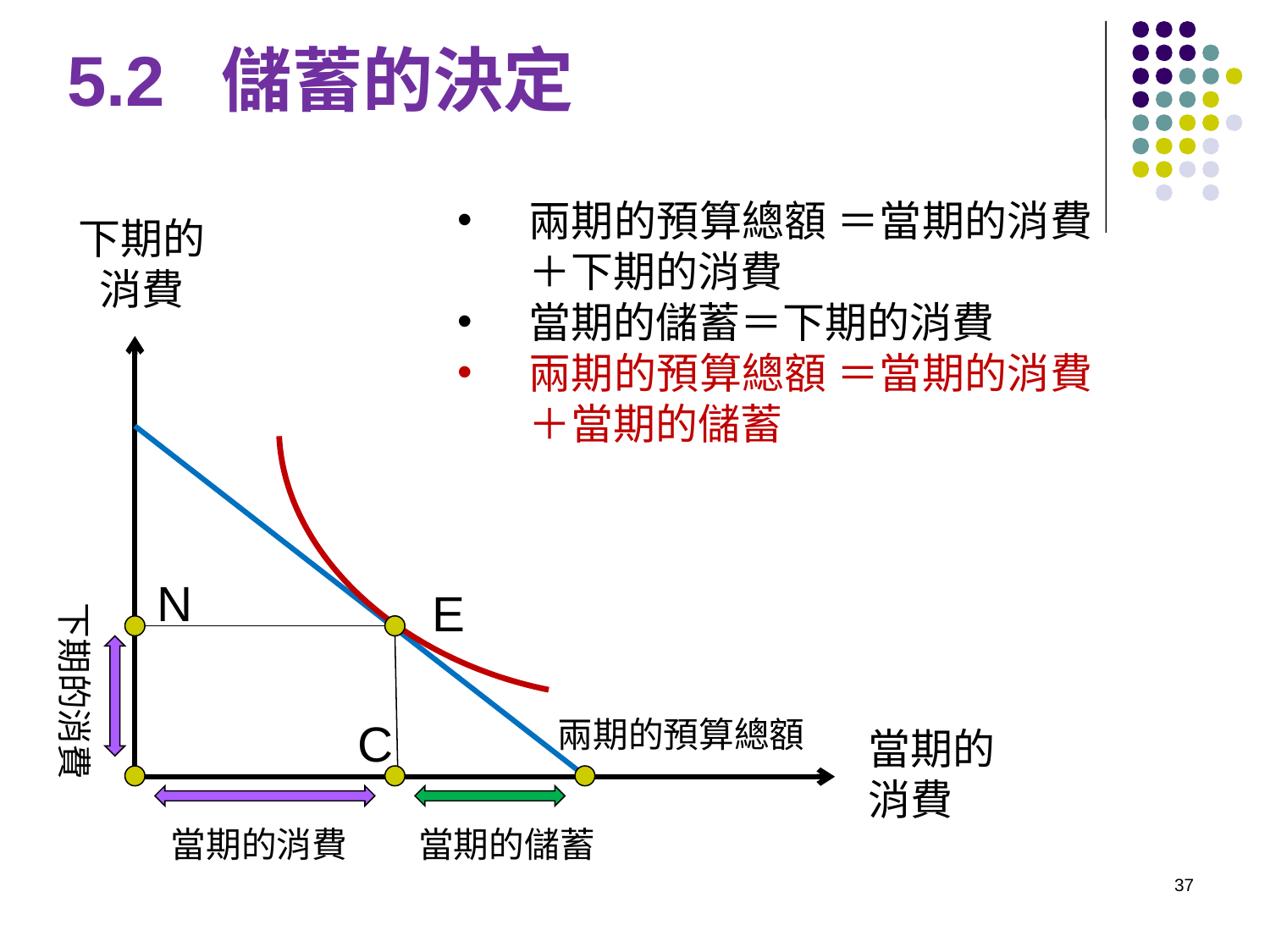

5.2  儲蓄的決定

兩期的預算總額 ＝當期的消費 ＋下期的消費
當期的儲蓄＝下期的消費
兩期的預算總額 ＝當期的消費 ＋當期的儲蓄
下期的
消費

N
E
下期的消費

C
兩期的預算總額
當期的
消費

當期的消費
當期的儲蓄
37